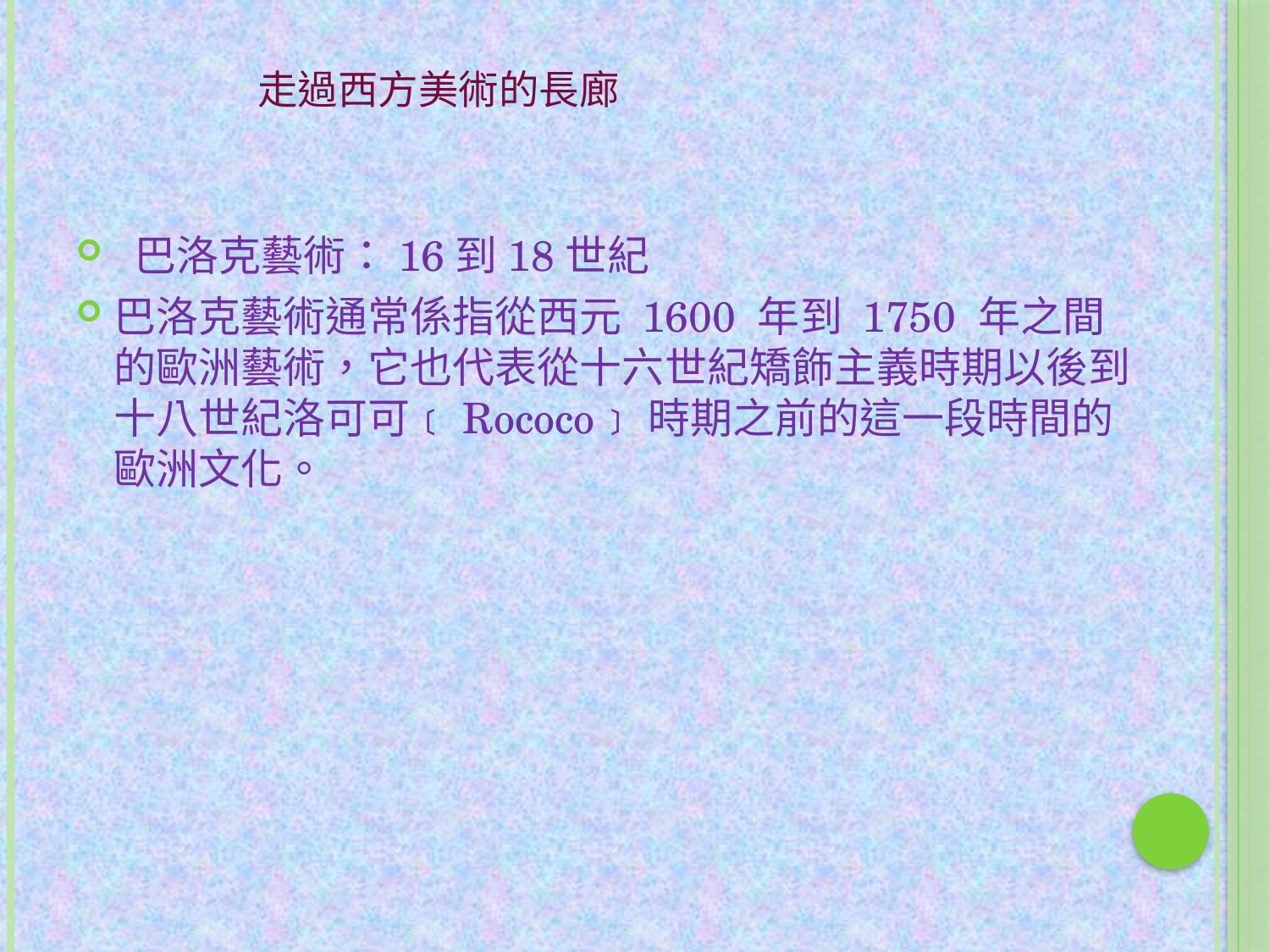

# 走過西方美術的長廊
 巴洛克藝術：16到18世紀
巴洛克藝術通常係指從西元 1600 年到 1750 年之間的歐洲藝術，它也代表從十六世紀矯飾主義時期以後到十八世紀洛可可﹝Rococo﹞時期之前的這一段時間的歐洲文化。